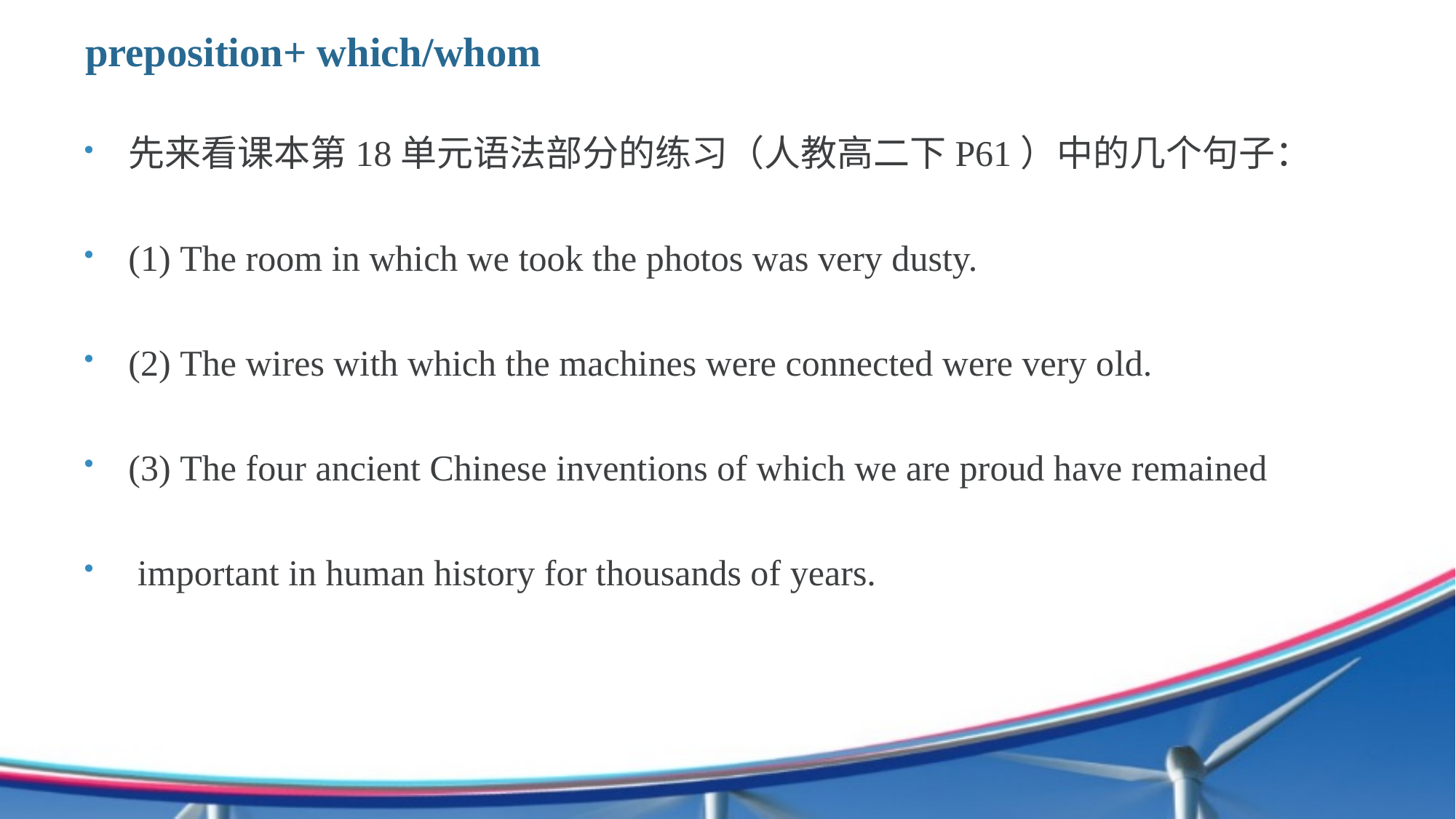

# preposition+ which/whom
先来看课本第18单元语法部分的练习（人教高二下P61）中的几个句子：

(1) The room in which we took the photos was very dusty.

(2) The wires with which the machines were connected were very old.

(3) The four ancient Chinese inventions of which we are proud have remained

 important in human history for thousands of years.